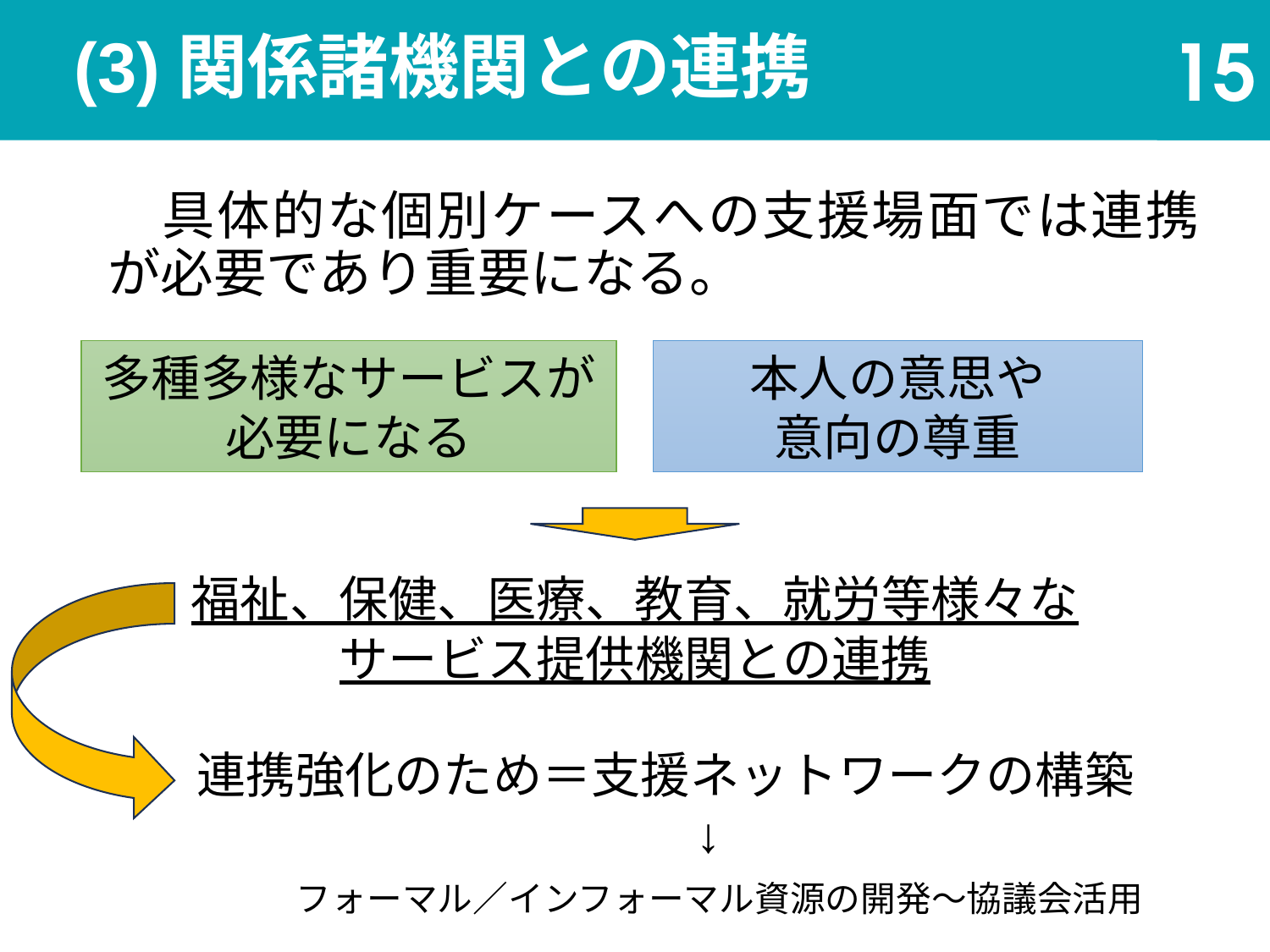

15
# (3)関係諸機関との連携
　具体的な個別ケースへの支援場面では連携が必要であり重要になる。
多種多様なサービスが
必要になる
本人の意思や
意向の尊重

福祉、保健、医療、教育、就労等様々な
サービス提供機関との連携

連携強化のため＝支援ネットワークの構築
↓
 フォーマル／インフォーマル資源の開発～協議会活用